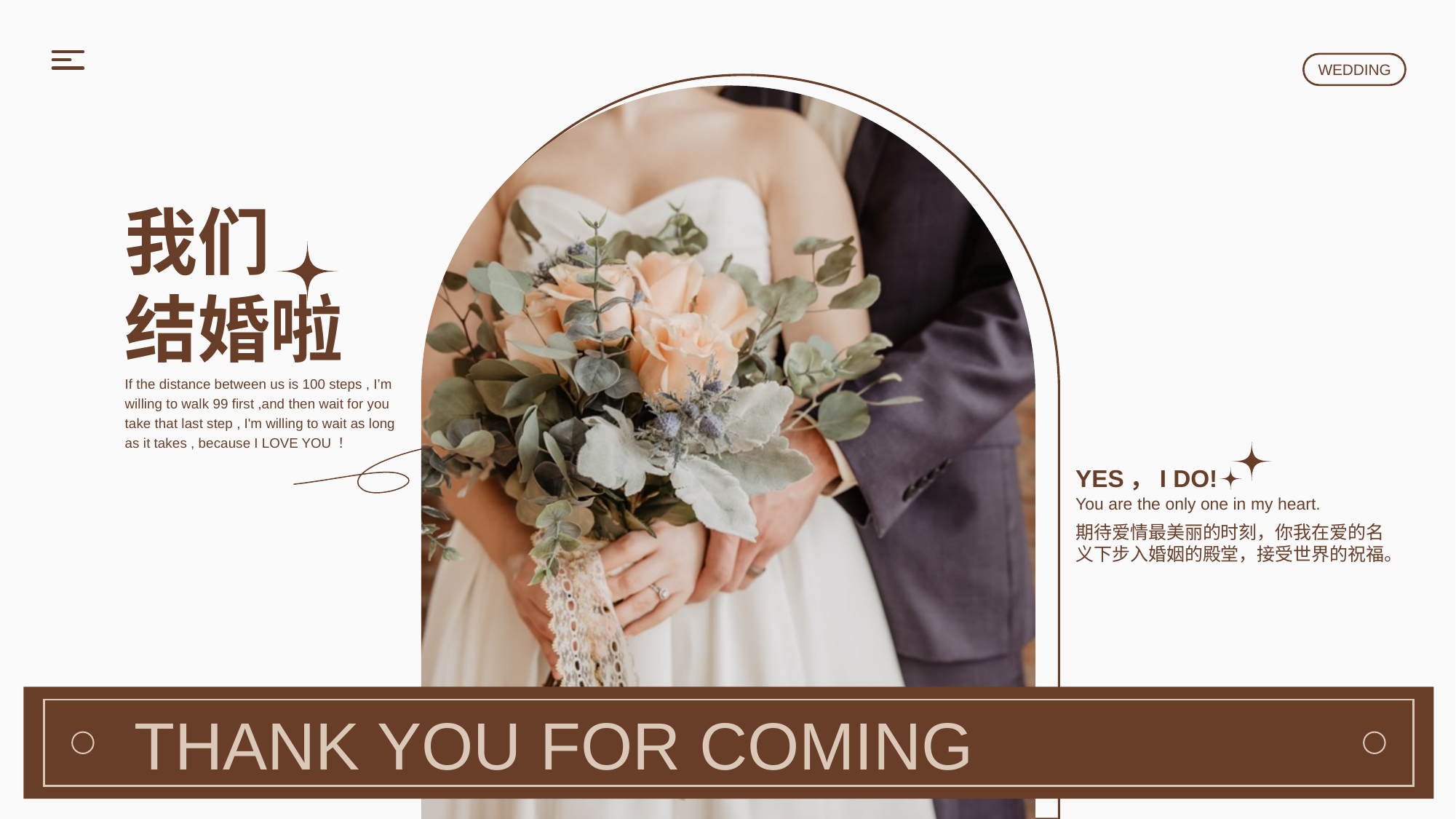

我们
结婚啦

If the distance between us is 100 steps , I’m
willing to walk 99 first ,and then wait for you
take that last step , I'm willing to wait as long
as it takes , because I LOVE YOU ！

YES，I DO!

You are the only one in my heart.
期待爱情最美丽的时刻，你我在爱的名义下步入婚姻的殿堂，接受世界的祝福。
THANK YOU FOR COMING